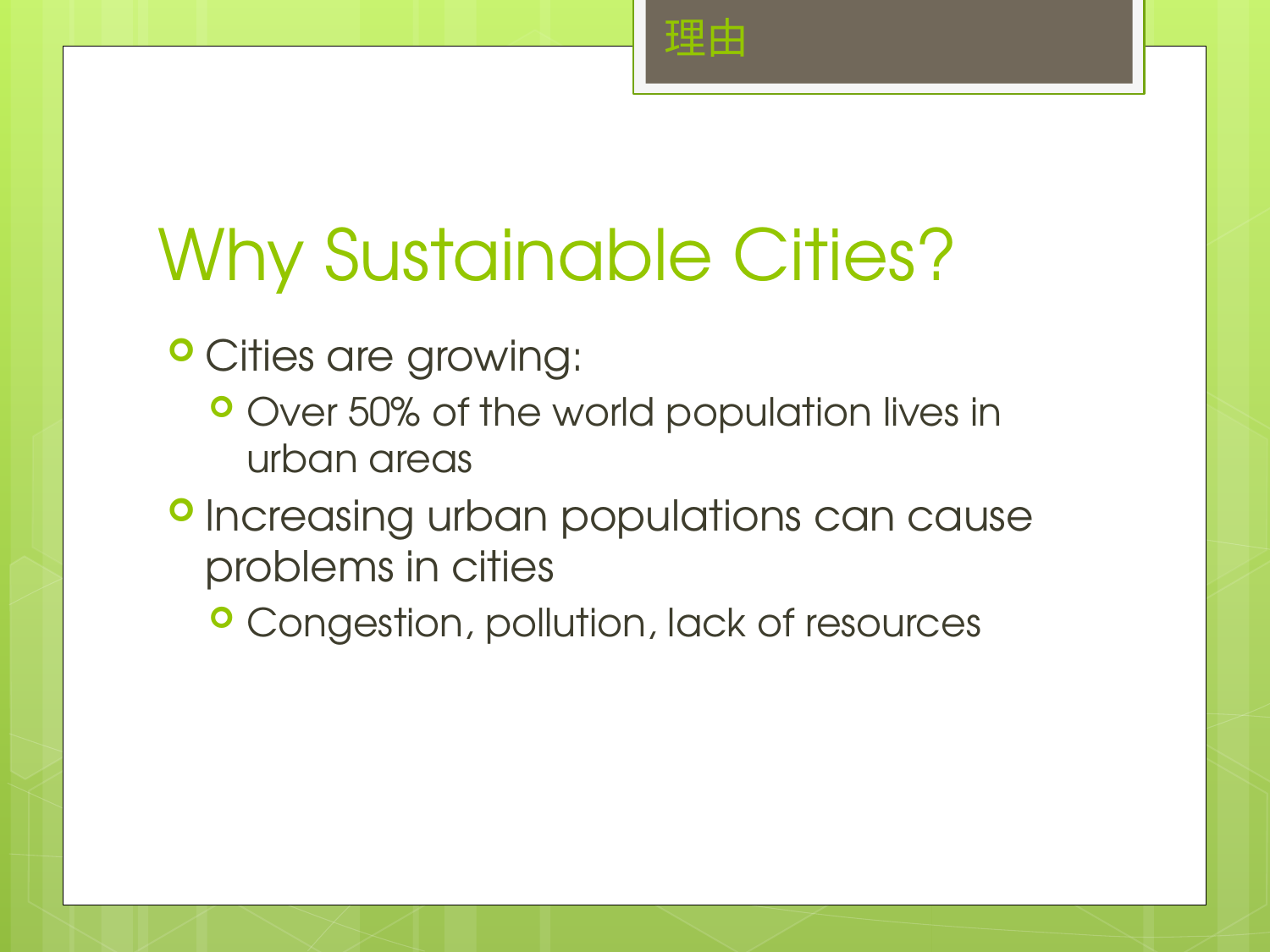

理由
为什么
# Why Sustainable Cities?
Cities are growing:
Over 50% of the world population lives in urban areas
Increasing urban populations can cause problems in cities
Congestion, pollution, lack of resources